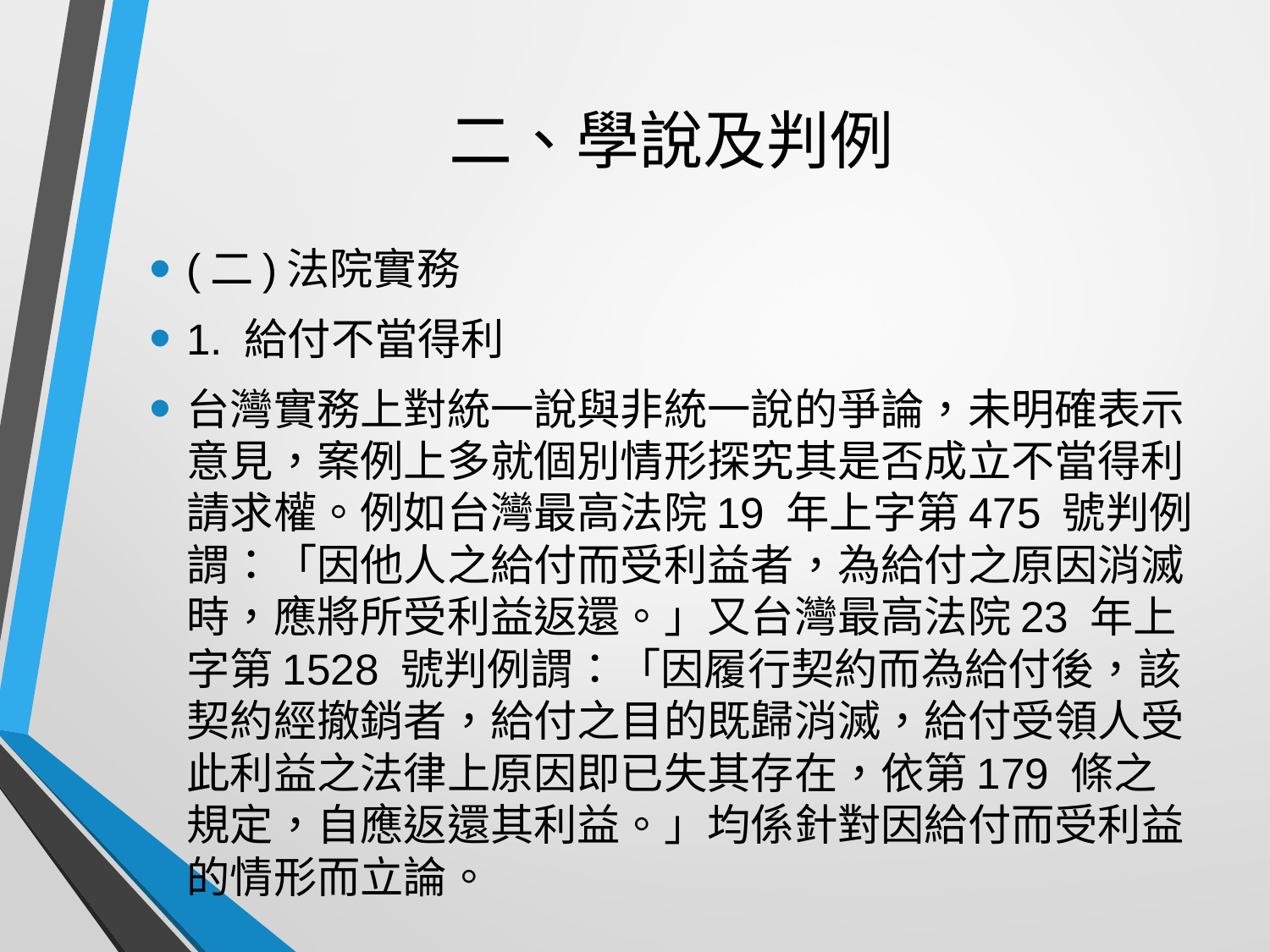

# 二、學說及判例
(二)法院實務
1. 給付不當得利
台灣實務上對統一說與非統一說的爭論，未明確表示意見，案例上多就個別情形探究其是否成立不當得利請求權。例如台灣最高法院19 年上字第475 號判例謂：「因他人之給付而受利益者，為給付之原因消滅時，應將所受利益返還。」又台灣最高法院23 年上字第1528 號判例謂：「因履行契約而為給付後，該契約經撤銷者，給付之目的既歸消滅，給付受領人受此利益之法律上原因即已失其存在，依第179 條之規定，自應返還其利益。」均係針對因給付而受利益的情形而立論。